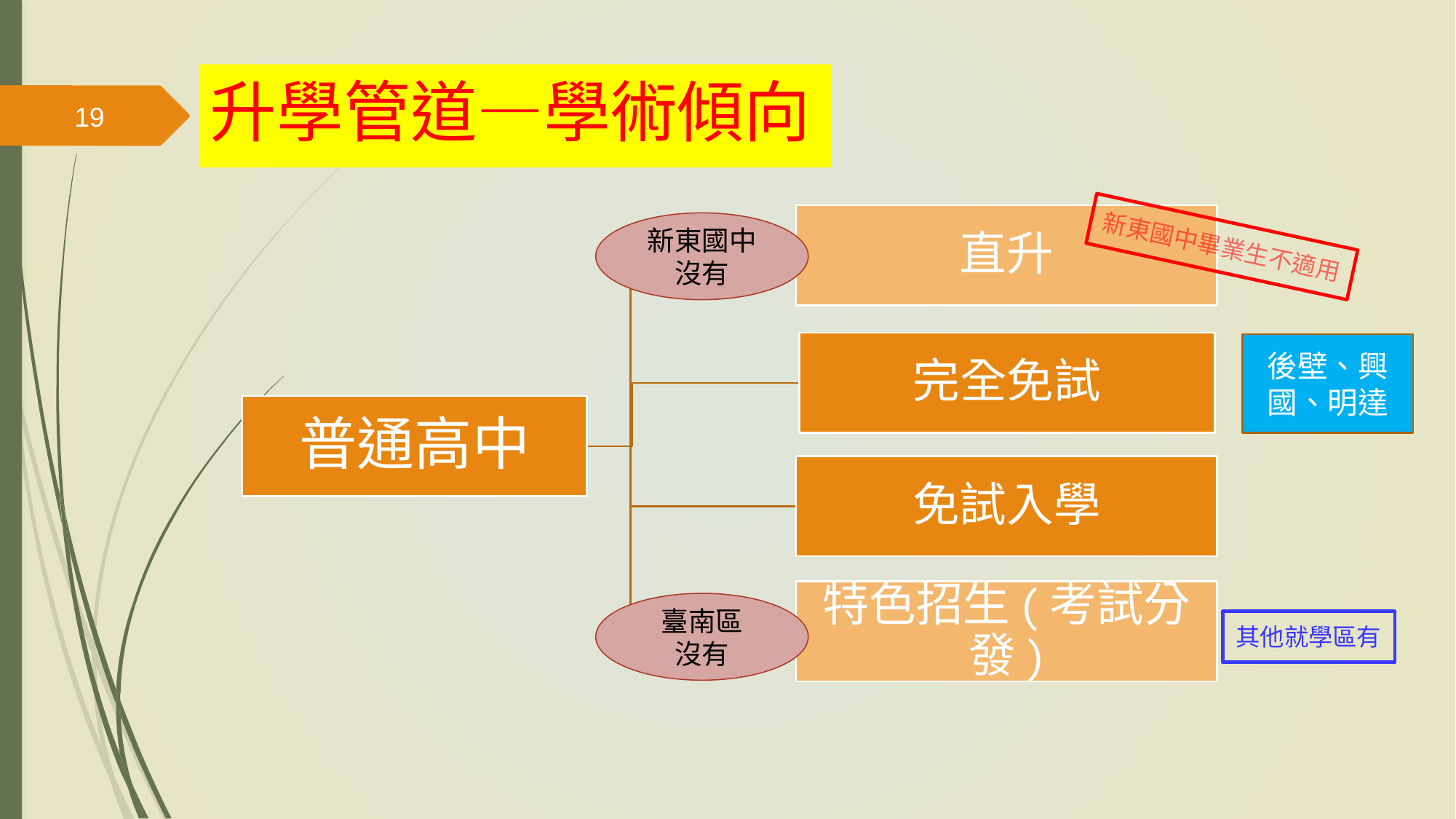

升學管道—學術傾向
19

普通高中
直升
完全免試
免試入學
特色招生(考試分發)
新東國中沒有
新東國中畢業生不適用
後壁、興國、明達
臺南區
沒有
其他就學區有